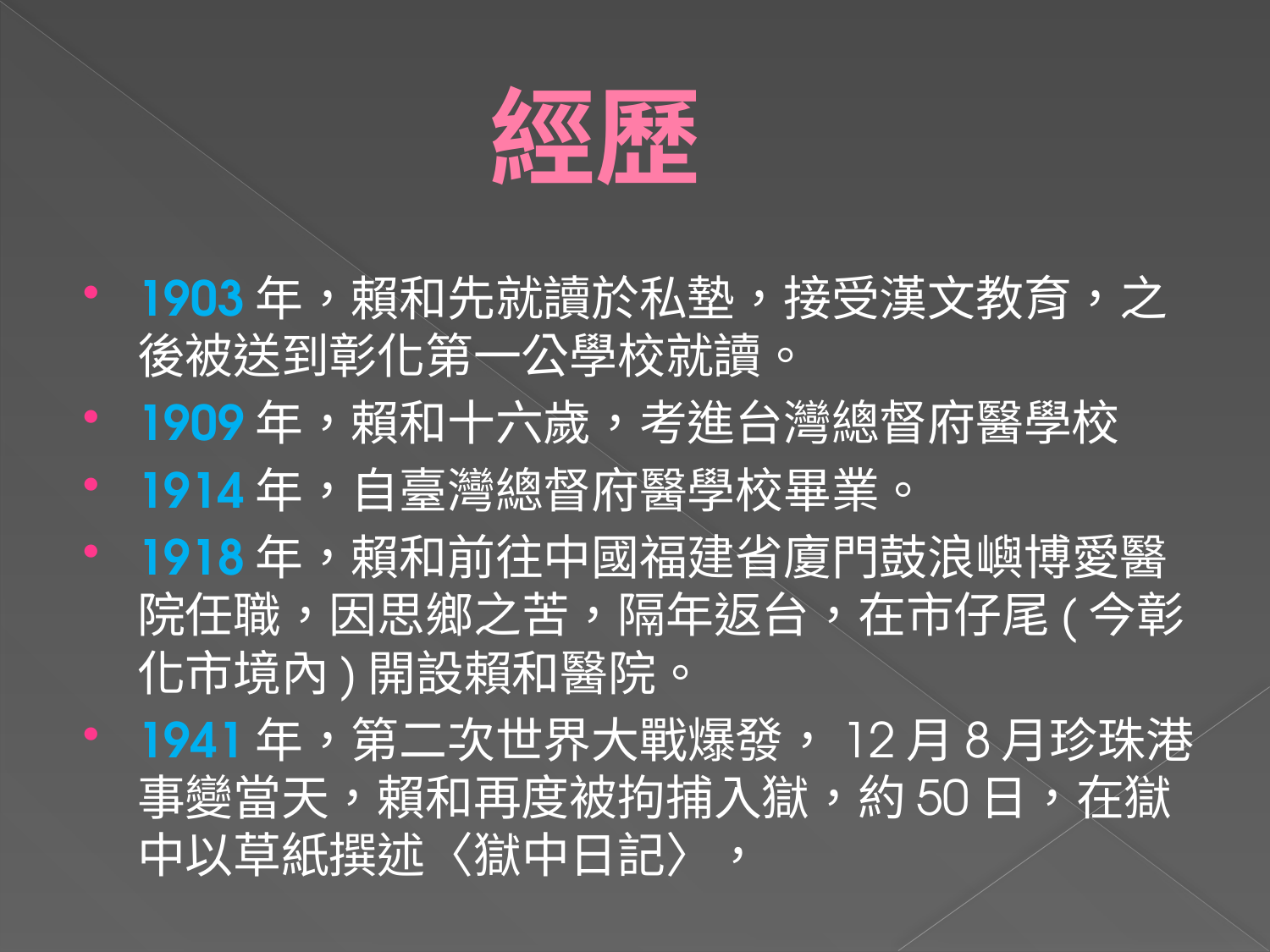

# 經歷
1903年，賴和先就讀於私墊，接受漢文教育，之後被送到彰化第一公學校就讀。
1909年，賴和十六歲，考進台灣總督府醫學校
1914年，自臺灣總督府醫學校畢業。
1918年，賴和前往中國福建省廈門鼓浪嶼博愛醫院任職，因思鄉之苦，隔年返台，在市仔尾(今彰化市境內)開設賴和醫院。
1941年，第二次世界大戰爆發，12月8月珍珠港事變當天，賴和再度被拘捕入獄，約50日，在獄中以草紙撰述〈獄中日記〉，